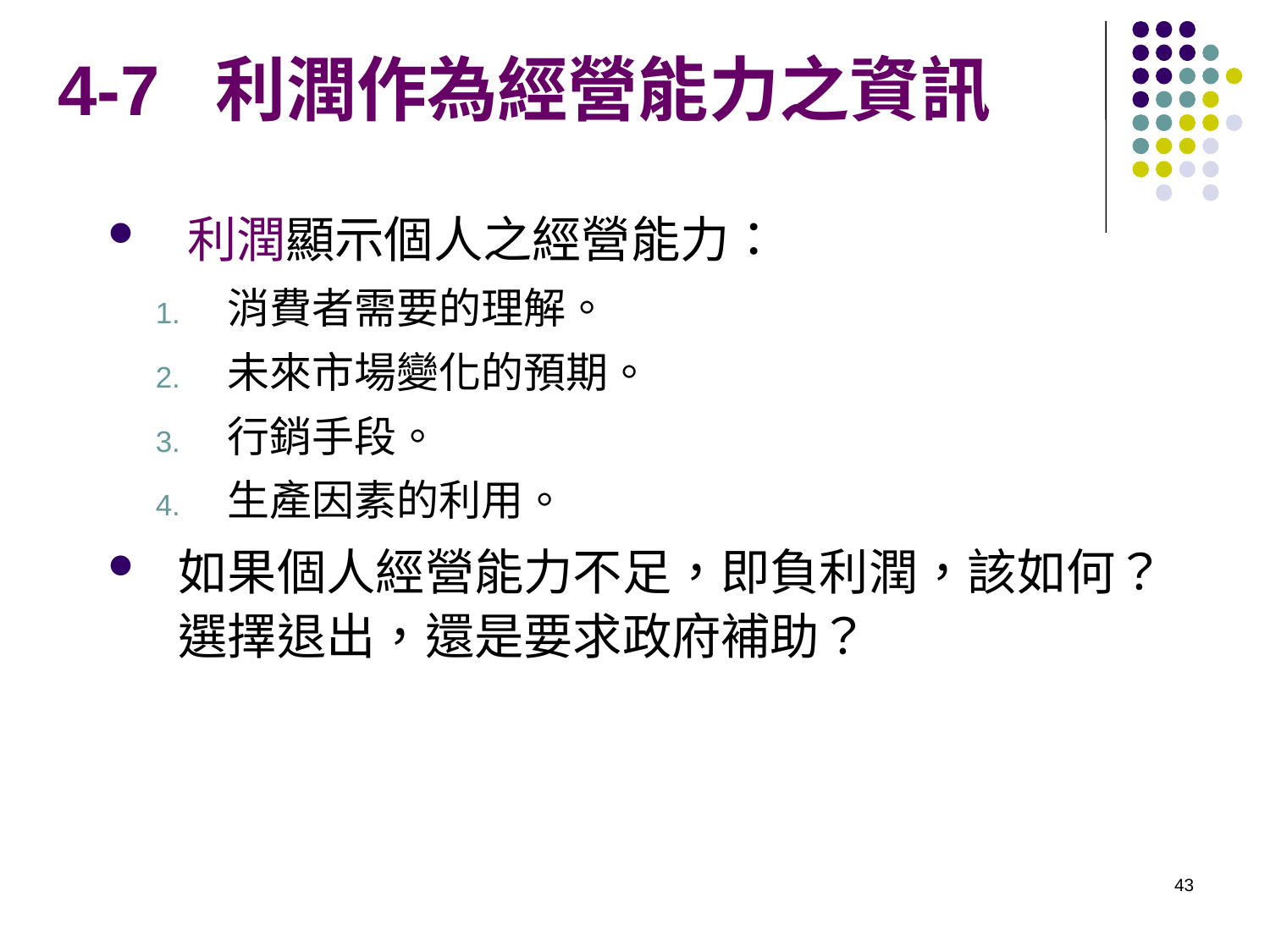

# 4-7  利潤作為經營能力之資訊
利潤顯示個人之經營能力：
消費者需要的理解。
未來市場變化的預期。
行銷手段。
生產因素的利用。
如果個人經營能力不足，即負利潤，該如何？選擇退出，還是要求政府補助？
43